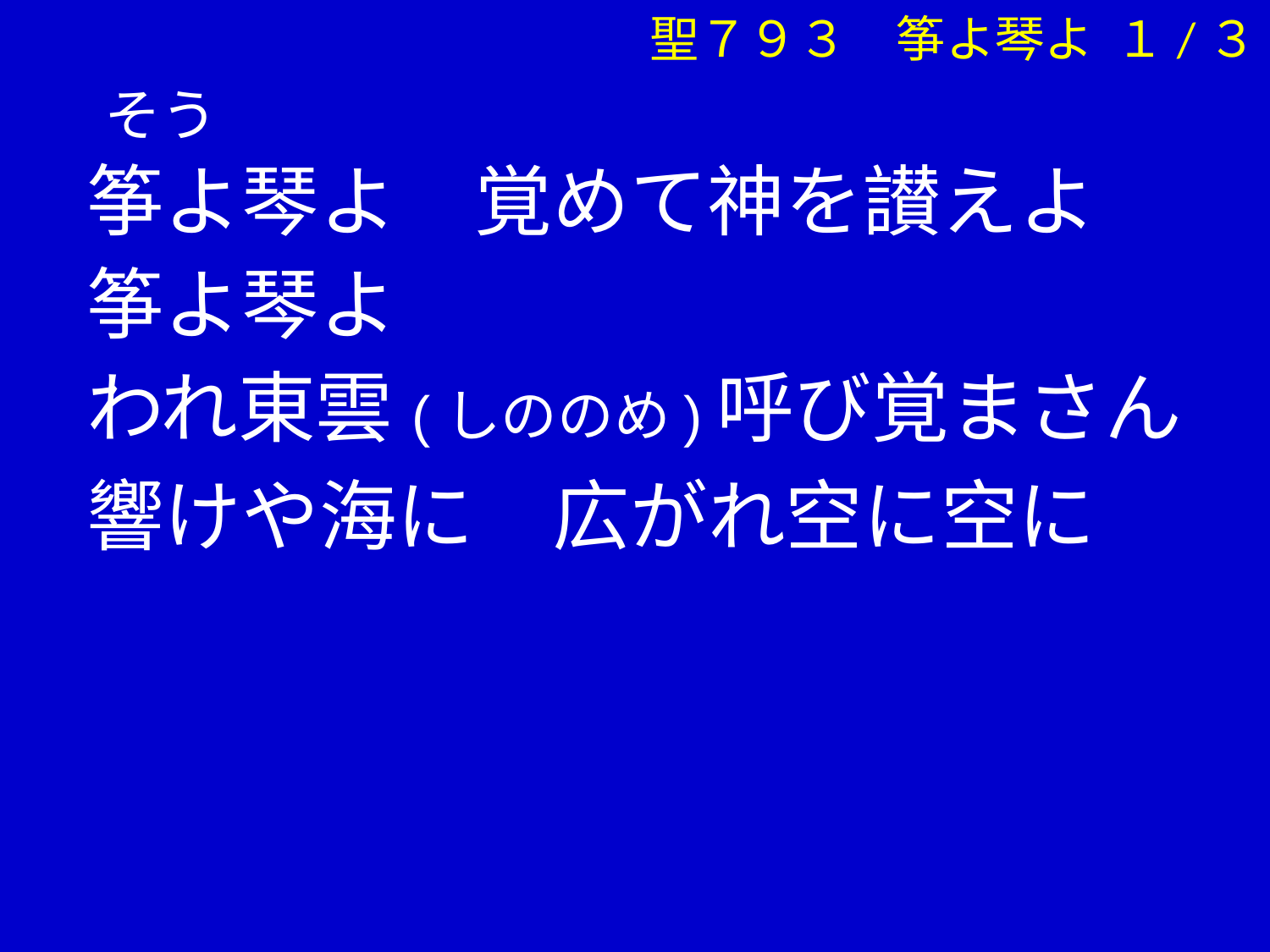

聖７９３　筝よ琴よ  １/３
　　そう
　 筝よ琴よ　覚めて神を讃えよ
　 筝よ琴よ
　 われ東雲(しののめ)呼び覚まさん
　 響けや海に　広がれ空に空に